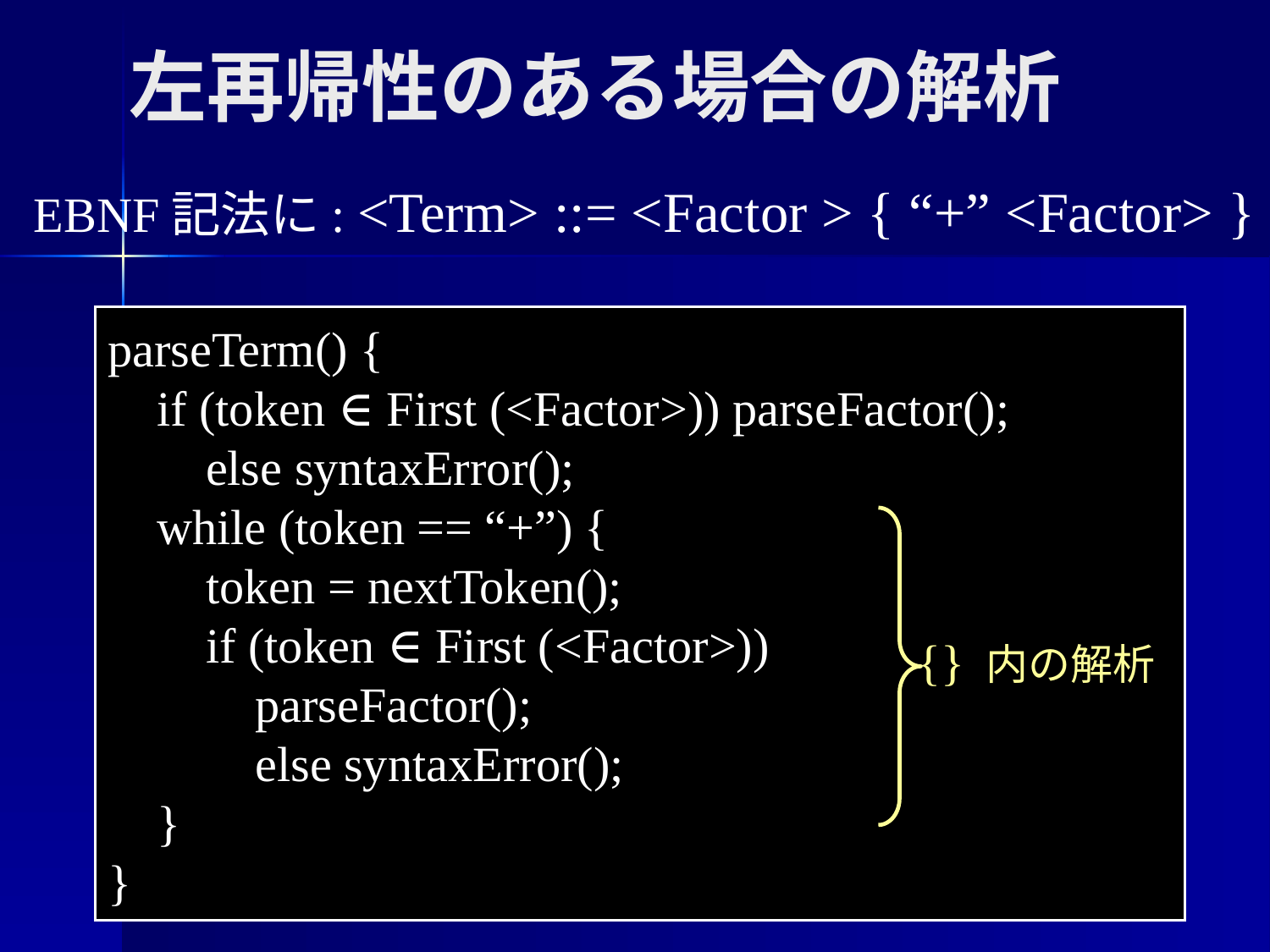

左再帰性のある場合の解析
EBNF記法に: <Term> ::= <Factor > { “+” <Factor> }
parseTerm() {
    if (token ∈ First (<Factor>)) parseFactor();
        else syntaxError();
    while (token == “+”) {
        token = nextToken();
        if (token ∈ First (<Factor>))
            parseFactor();
            else syntaxError();
    }
}

{} 内の解析